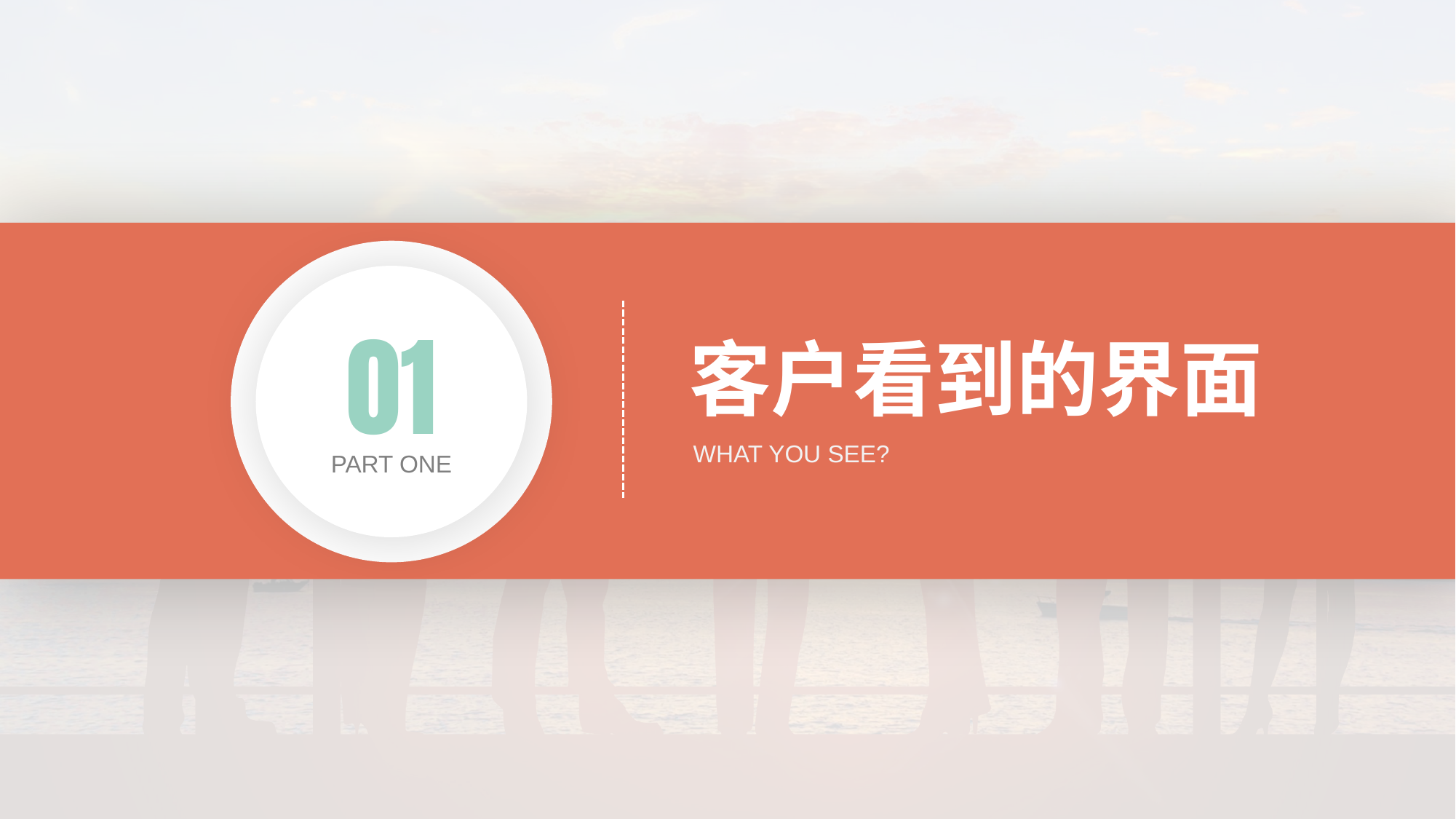

01
PART ONE
客户看到的界面
WHAT YOU SEE?